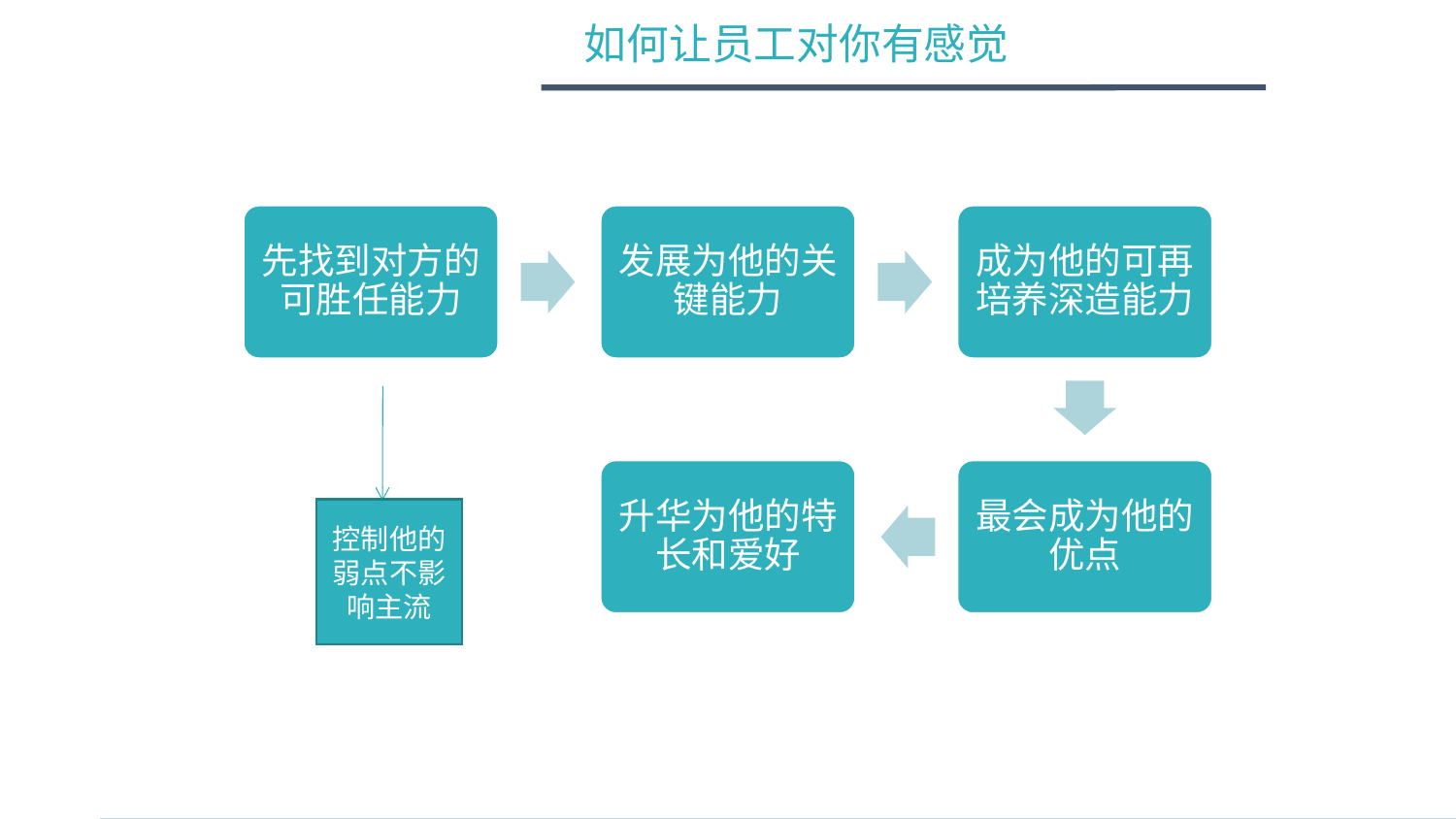

如何让员工对你有感觉

先找到对方的可胜任能力

发展为他的关键能力

成为他的可再培养深造能力

最会成为他的优点

升华为他的特长和爱好

控制他的弱点不影响主流

TAIJI   太极集团  太极大药房